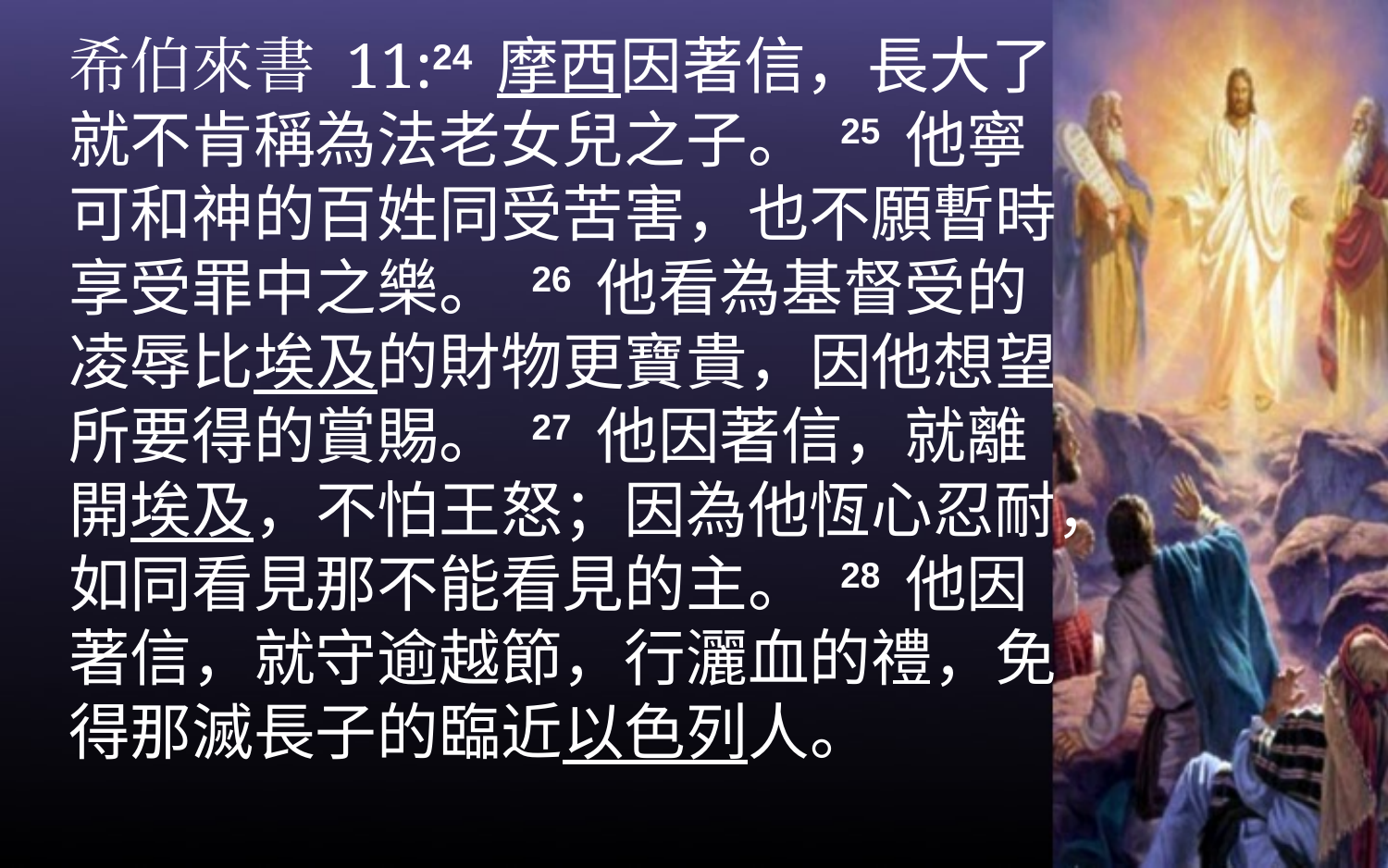

希伯來書 11:24 摩西因著信，長大了就不肯稱為法老女兒之子。 25 他寧可和神的百姓同受苦害，也不願暫時享受罪中之樂。 26 他看為基督受的凌辱比埃及的財物更寶貴，因他想望所要得的賞賜。 27 他因著信，就離開埃及，不怕王怒；因為他恆心忍耐，如同看見那不能看見的主。 28 他因著信，就守逾越節，行灑血的禮，免得那滅長子的臨近以色列人。